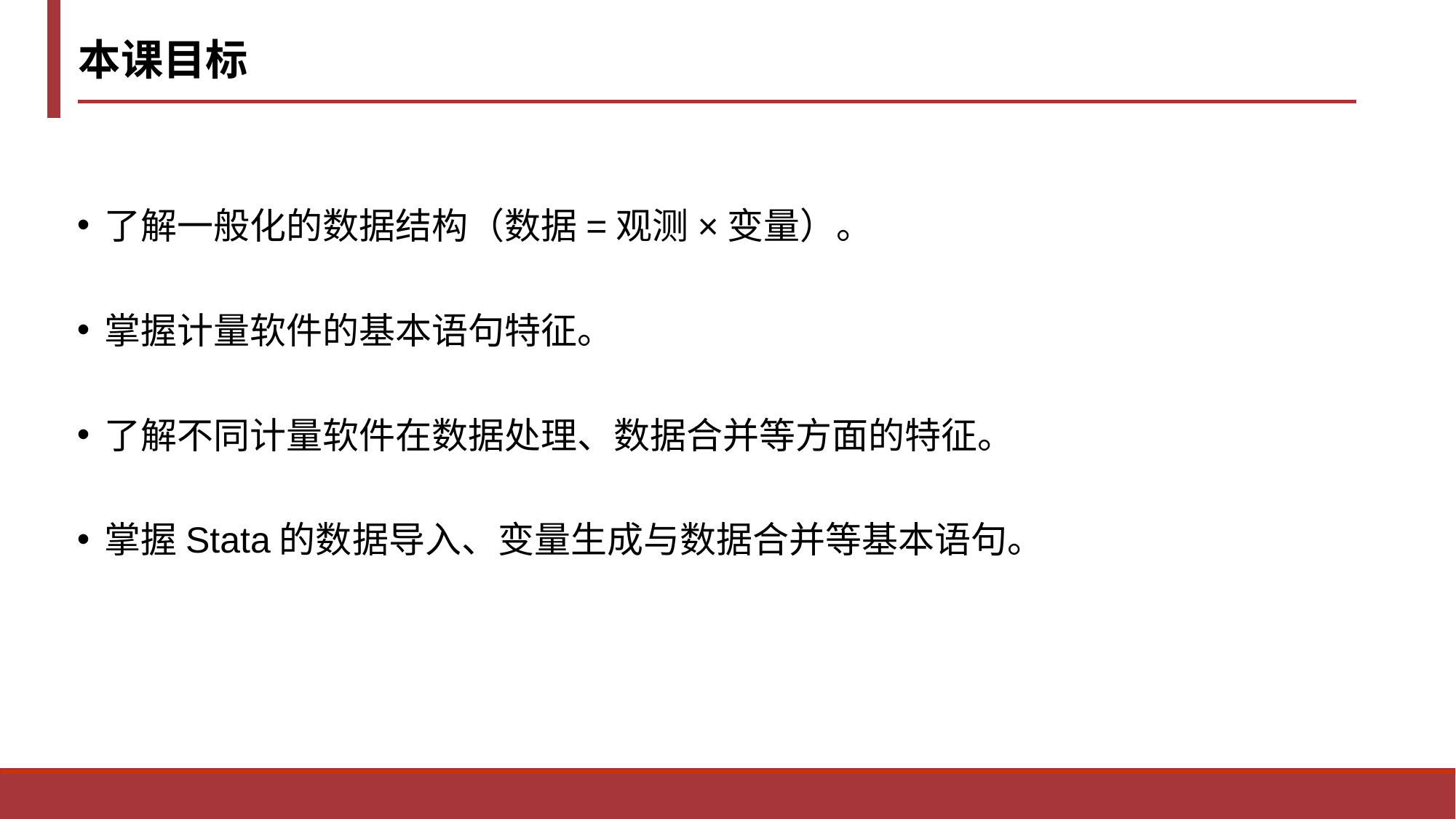

# 本课目标

了解一般化的数据结构（数据=观测×变量）。

掌握计量软件的基本语句特征。

了解不同计量软件在数据处理、数据合并等方面的特征。

掌握Stata的数据导入、变量生成与数据合并等基本语句。